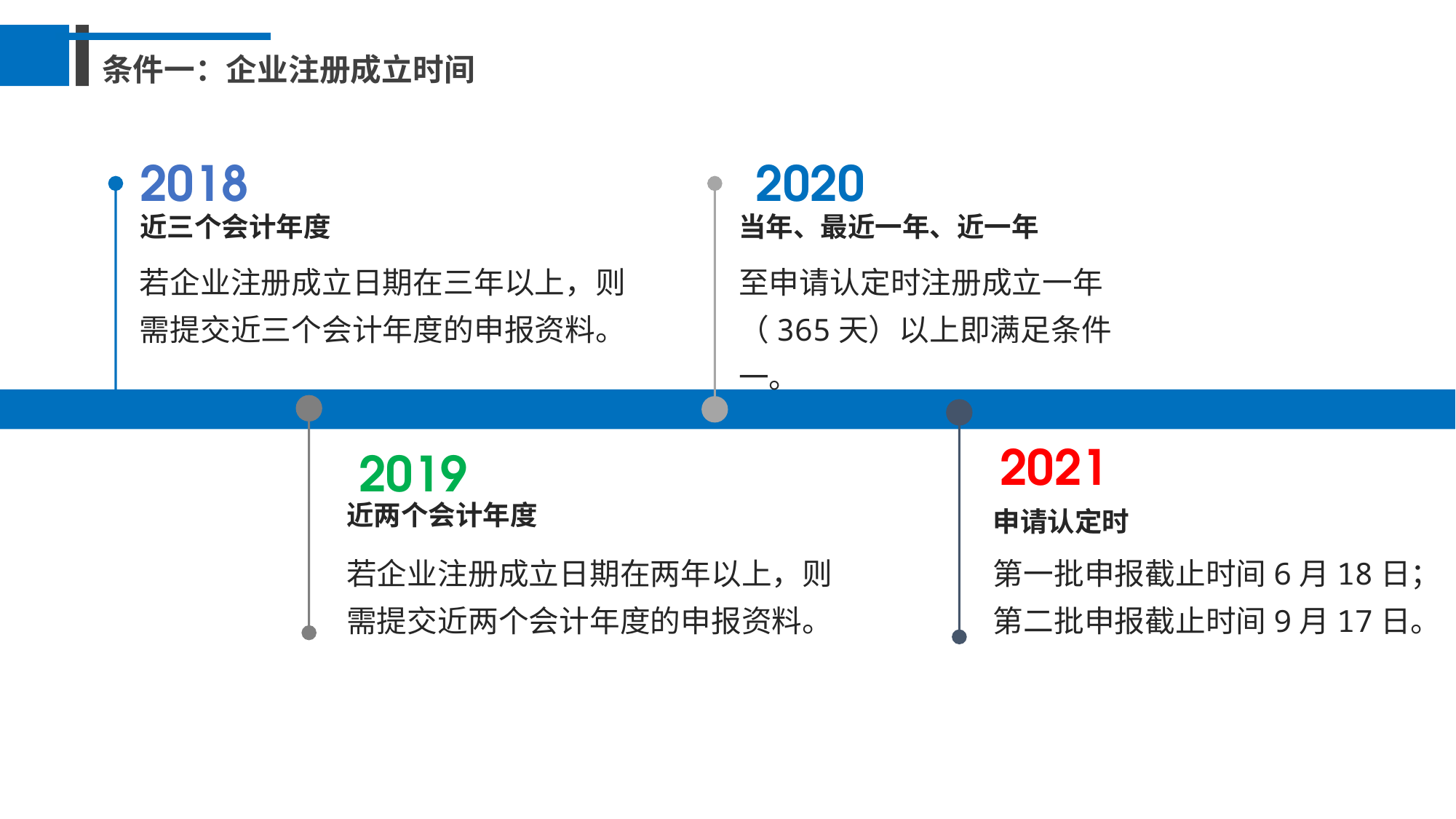

条件一：企业注册成立时间
2018
2020

近三个会计年度
当年、最近一年、近一年
若企业注册成立日期在三年以上，则需提交近三个会计年度的申报资料。
至申请认定时注册成立一年（365天）以上即满足条件一。

2021
2019
近两个会计年度
申请认定时
若企业注册成立日期在两年以上，则需提交近两个会计年度的申报资料。
第一批申报截止时间6月18日；第二批申报截止时间9月17日。
01